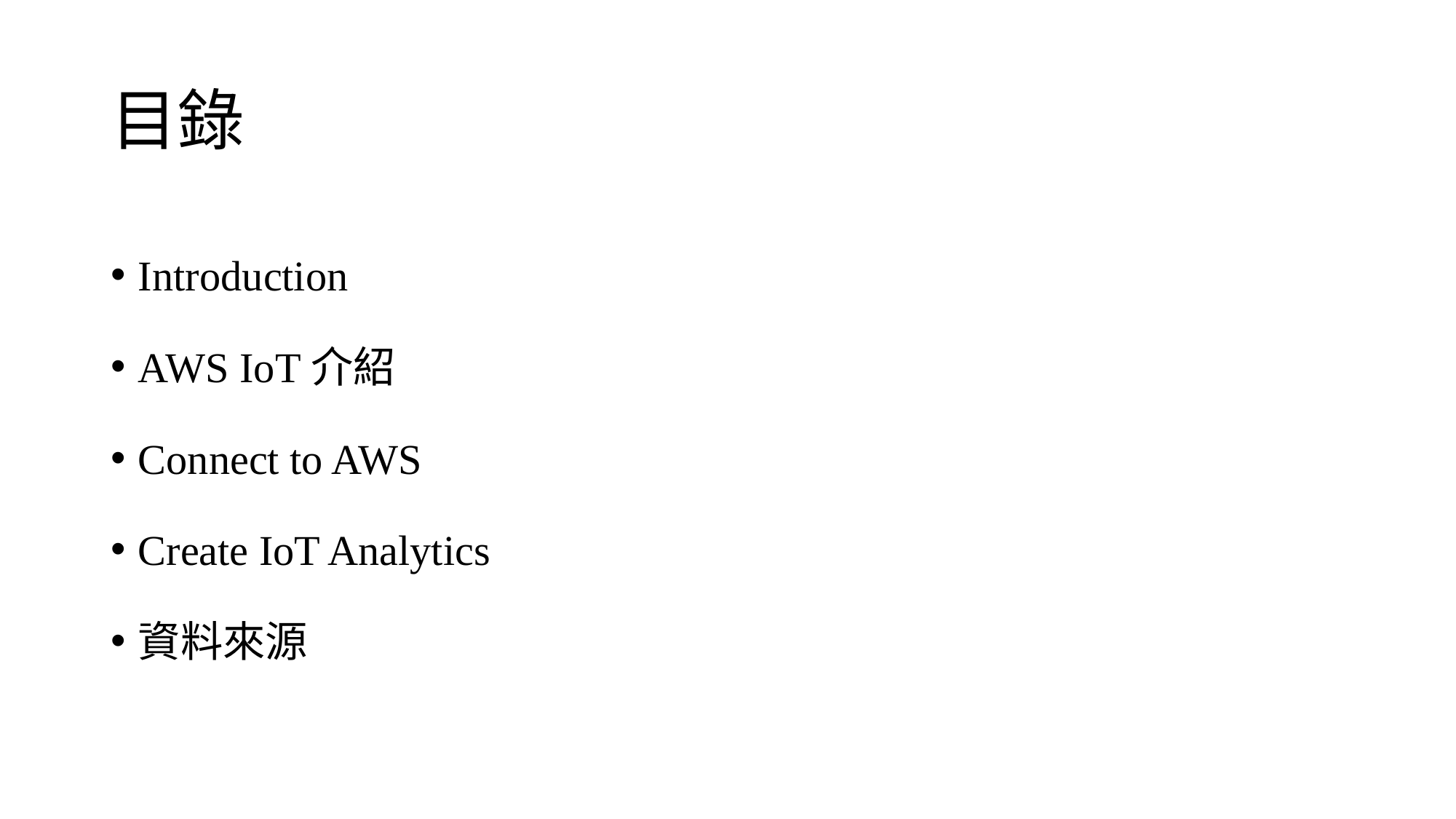

# 目錄
Introduction
AWS IoT介紹
Connect to AWS
Create IoT Analytics
資料來源